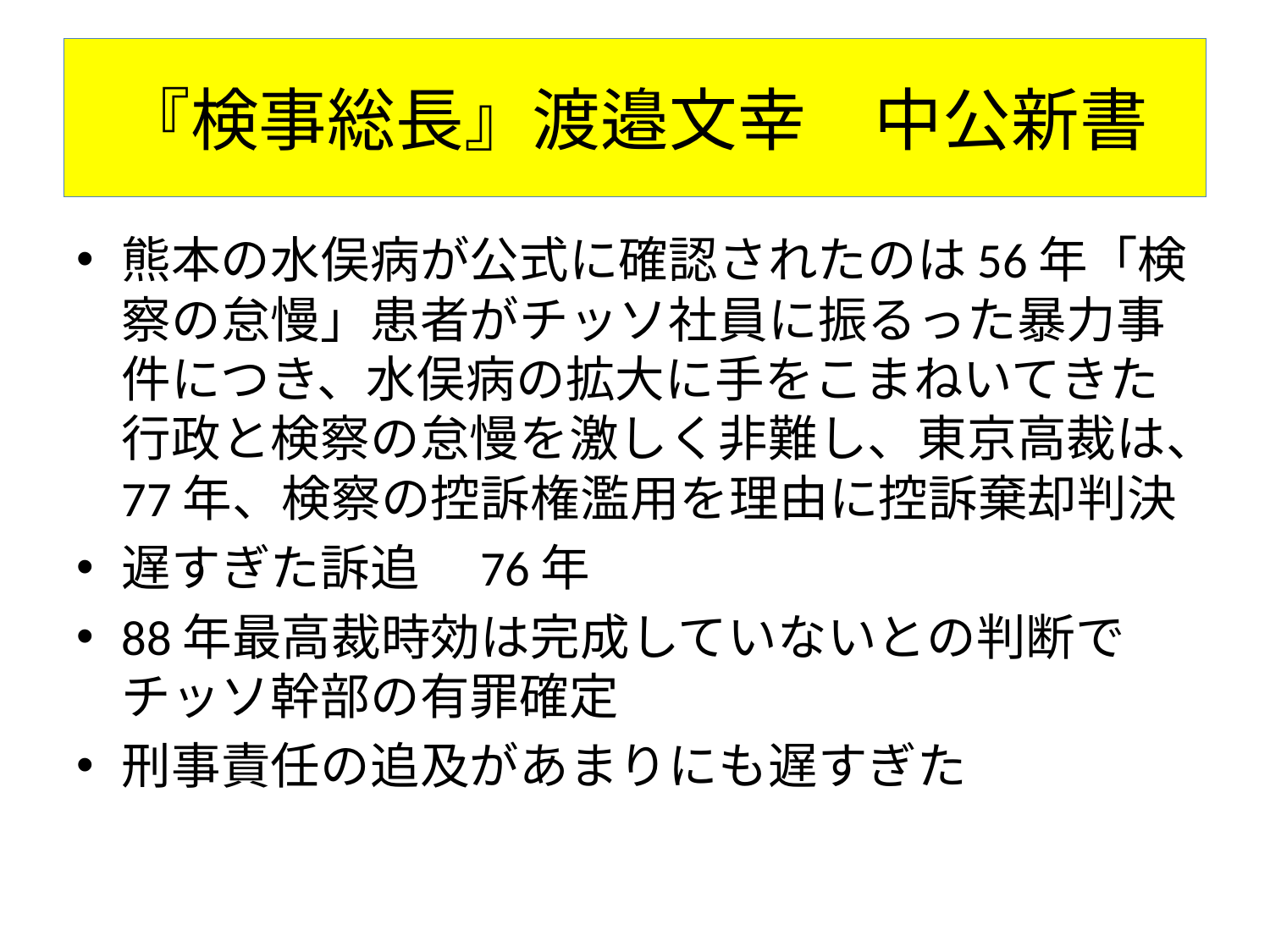

# 『検事総長』渡邉文幸　中公新書
熊本の水俣病が公式に確認されたのは56年「検察の怠慢」患者がチッソ社員に振るった暴力事件につき、水俣病の拡大に手をこまねいてきた行政と検察の怠慢を激しく非難し、東京高裁は、77年、検察の控訴権濫用を理由に控訴棄却判決
遅すぎた訴追　76年
88年最高裁時効は完成していないとの判断でチッソ幹部の有罪確定
刑事責任の追及があまりにも遅すぎた